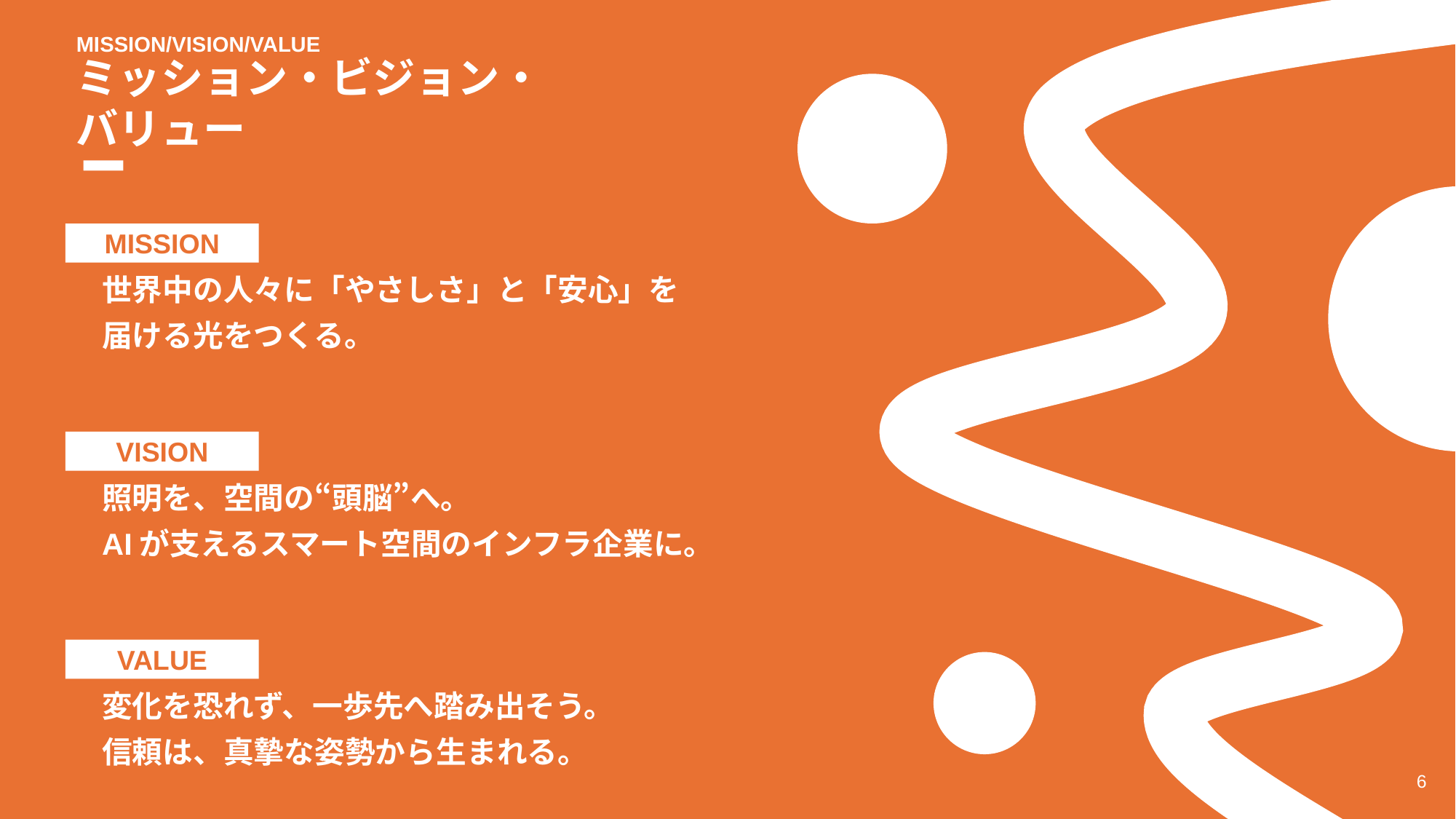

MISSION/VISION/VALUE
ミッション・ビジョン・バリュー

MISSION
世界中の人々に「やさしさ」と「安心」を
届ける光をつくる。
VISION
照明を、空間の“頭脳”へ。
AIが支えるスマート空間のインフラ企業に。
VALUE
変化を恐れず、一歩先へ踏み出そう。
信頼は、真摯な姿勢から生まれる。

6